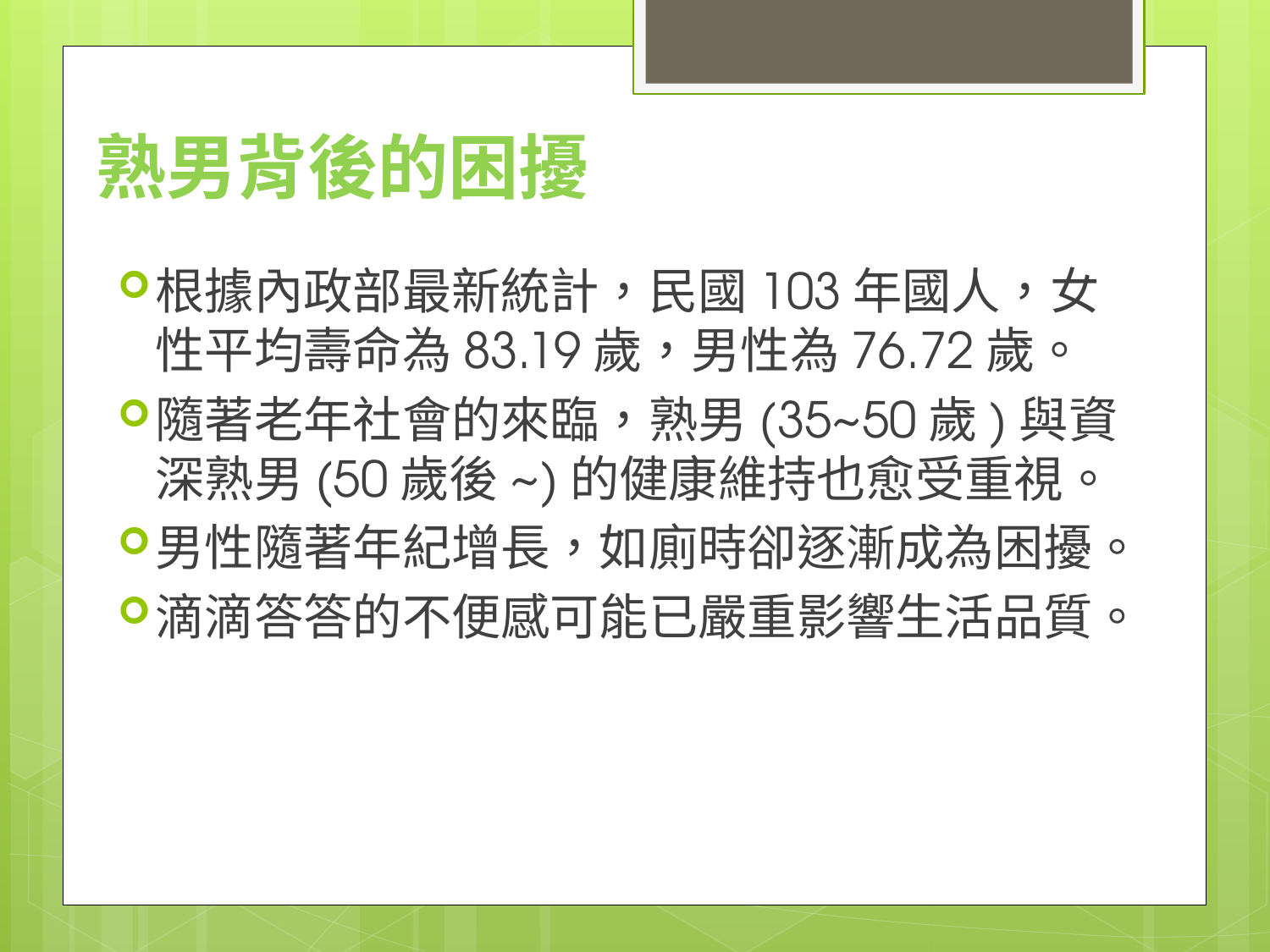

熟男背後的困擾
根據內政部最新統計，民國103年國人，女性平均壽命為83.19歲，男性為76.72歲。
隨著老年社會的來臨，熟男(35~50歲)與資深熟男(50歲後~)的健康維持也愈受重視。
男性隨著年紀增長，如廁時卻逐漸成為困擾。
滴滴答答的不便感可能已嚴重影響生活品質。